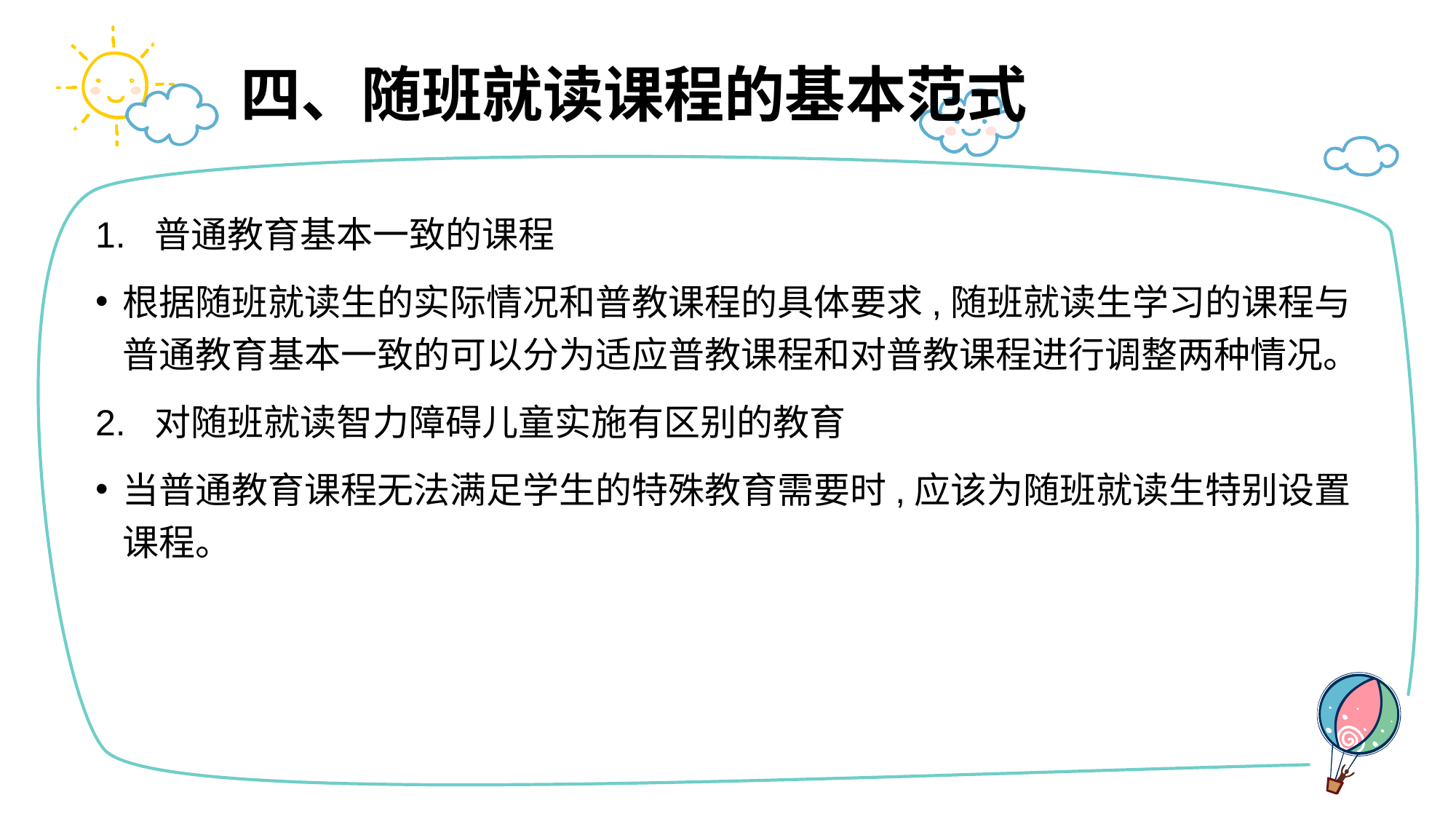

# 四、随班就读课程的基本范式
1.  普通教育基本一致的课程
根据随班就读生的实际情况和普教课程的具体要求,随班就读生学习的课程与普通教育基本一致的可以分为适应普教课程和对普教课程进行调整两种情况。
2.  对随班就读智力障碍儿童实施有区别的教育
当普通教育课程无法满足学生的特殊教育需要时,应该为随班就读生特别设置课程。